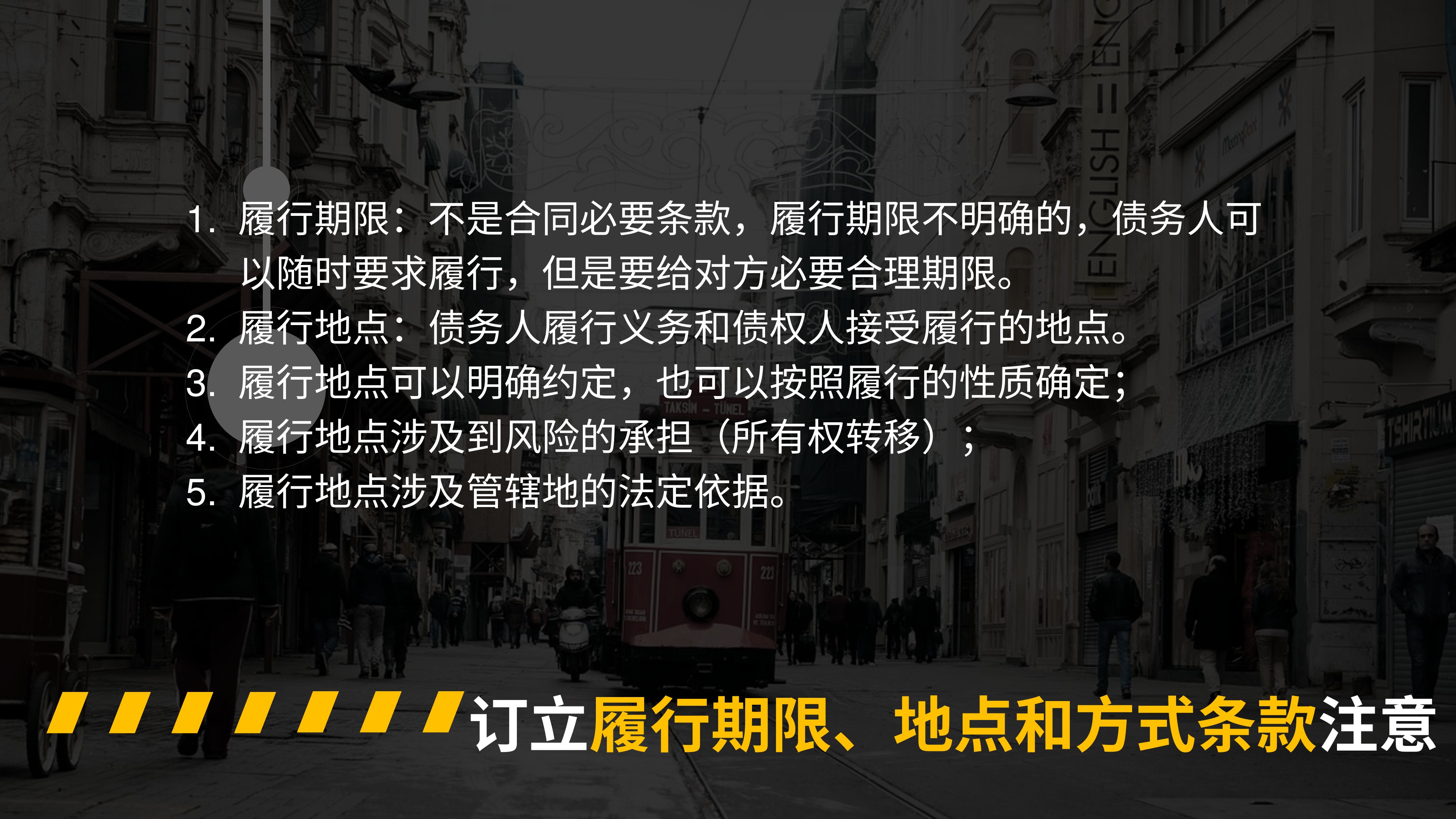

履行期限：不是合同必要条款，履行期限不明确的，债务人可以随时要求履行，但是要给对方必要合理期限。
履行地点：债务人履行义务和债权人接受履行的地点。
履行地点可以明确约定，也可以按照履行的性质确定；
履行地点涉及到风险的承担（所有权转移）；
履行地点涉及管辖地的法定依据。

订立履行期限、地点和方式条款注意